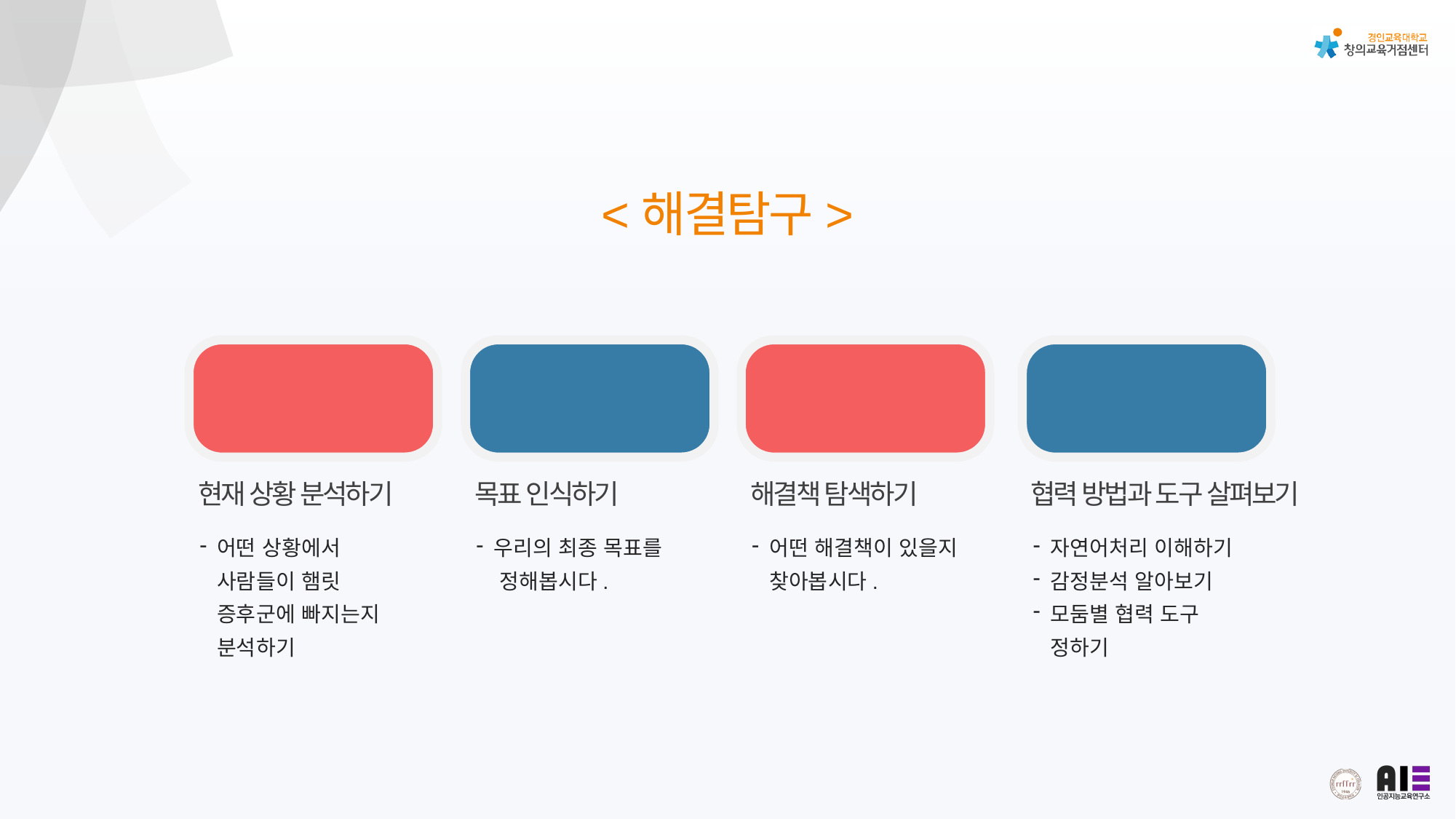

<해결탐구>
01
현재 상황 분석하기
어떤 상황에서 사람들이 햄릿 증후군에 빠지는지 분석하기
02
목표 인식하기
우리의 최종 목표를
   정해봅시다.
03
해결책 탐색하기
어떤 해결책이 있을지 찾아봅시다.
04
협력 방법과 도구 살펴보기
자연어처리 이해하기
감정분석 알아보기
모둠별 협력 도구 정하기